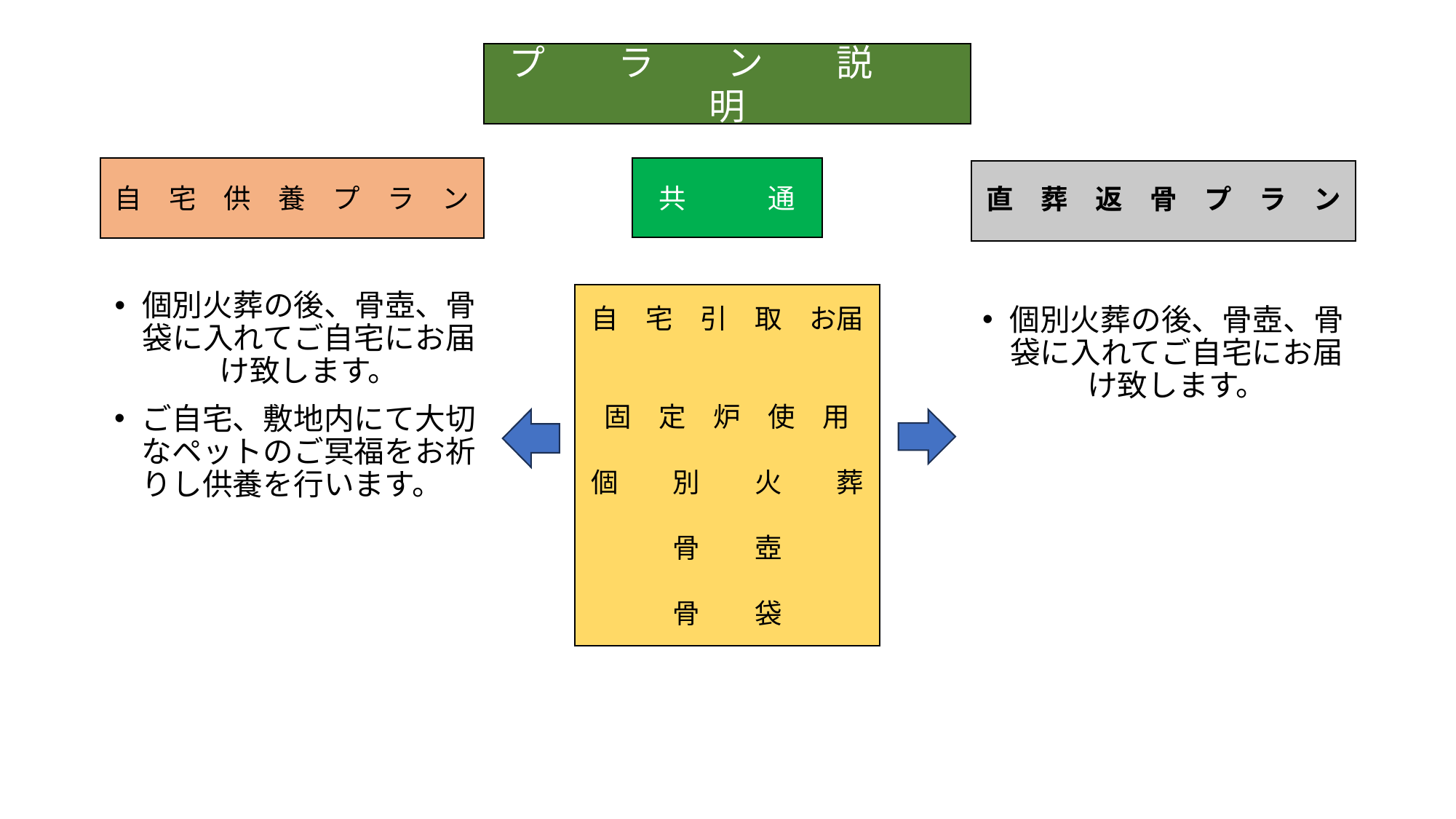

#
プ　　ラ　　ン　　説　　明
共　　　通
自　宅　供　養　プ　ラ　ン
直　葬　返　骨　プ　ラ　ン
個別火葬の後、骨壺、骨袋に入れてご自宅にお届け致します。
ご自宅、敷地内にて大切なペットのご冥福をお祈りし供養を行います。

自　宅　引　取　お届

固　定　炉　使　用

個　　別　　火　　葬

骨　　壺

骨　　袋

個別火葬の後、骨壺、骨袋に入れてご自宅にお届け致します。